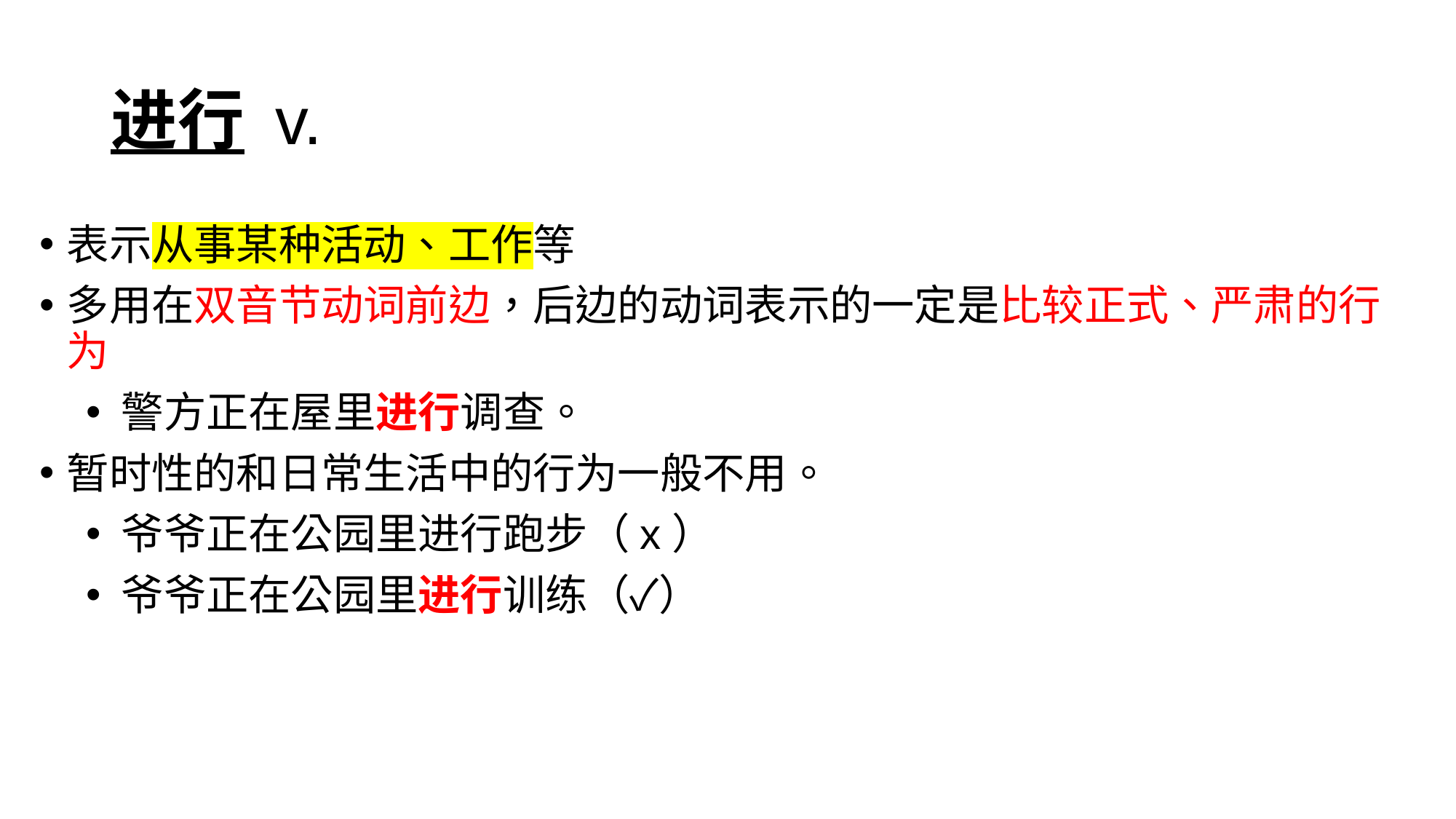

# 进行 v.
表示从事某种活动、工作等
多用在双音节动词前边，后边的动词表示的一定是比较正式、严肃的行为
警方正在屋里进行调查。
暂时性的和日常生活中的行为一般不用。
爷爷正在公园里进行跑步（x）
爷爷正在公园里进行训练（✓）